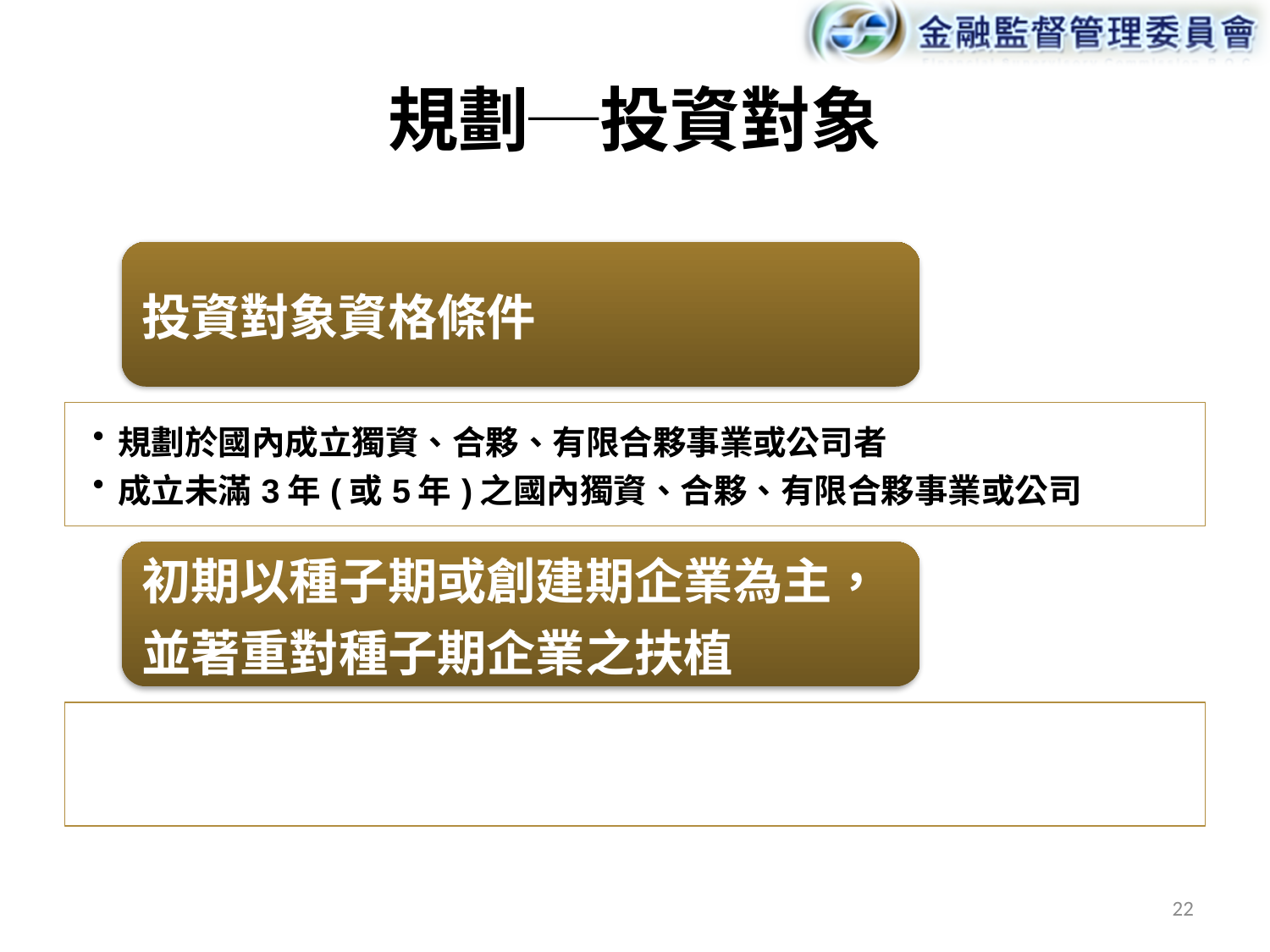

# 規劃─投資對象

投資對象資格條件
規劃於國內成立獨資、合夥、有限合夥事業或公司者
成立未滿3年(或5年)之國內獨資、合夥、有限合夥事業或公司
初期以種子期或創建期企業為主，並著重對種子期企業之扶植
22